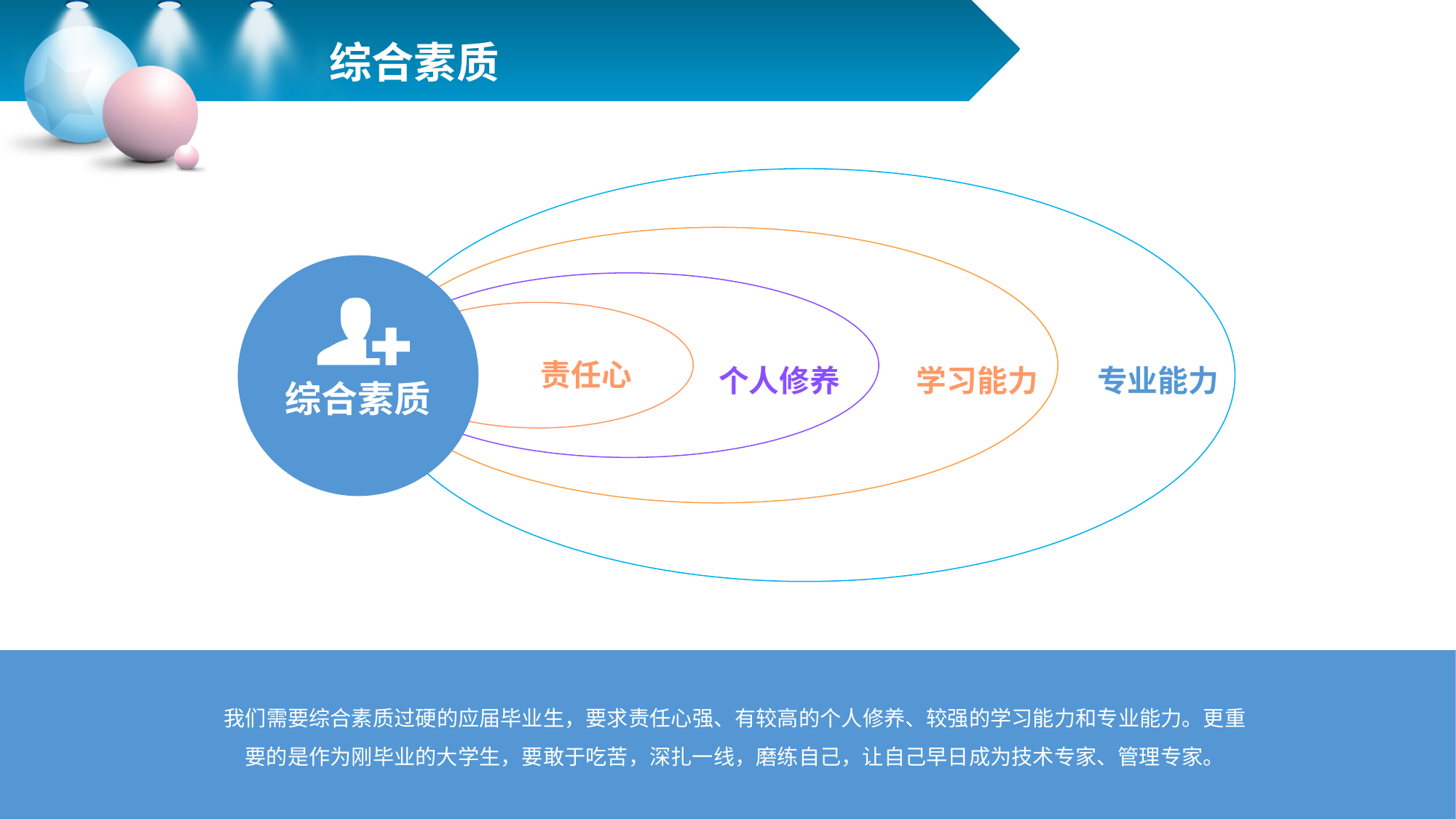

综合素质

综合素质

责任心
个人修养
学习能力
专业能力

我们需要综合素质过硬的应届毕业生，要求责任心强、有较高的个人修养、较强的学习能力和专业能力。更重要的是作为刚毕业的大学生，要敢于吃苦，深扎一线，磨练自己，让自己早日成为技术专家、管理专家。